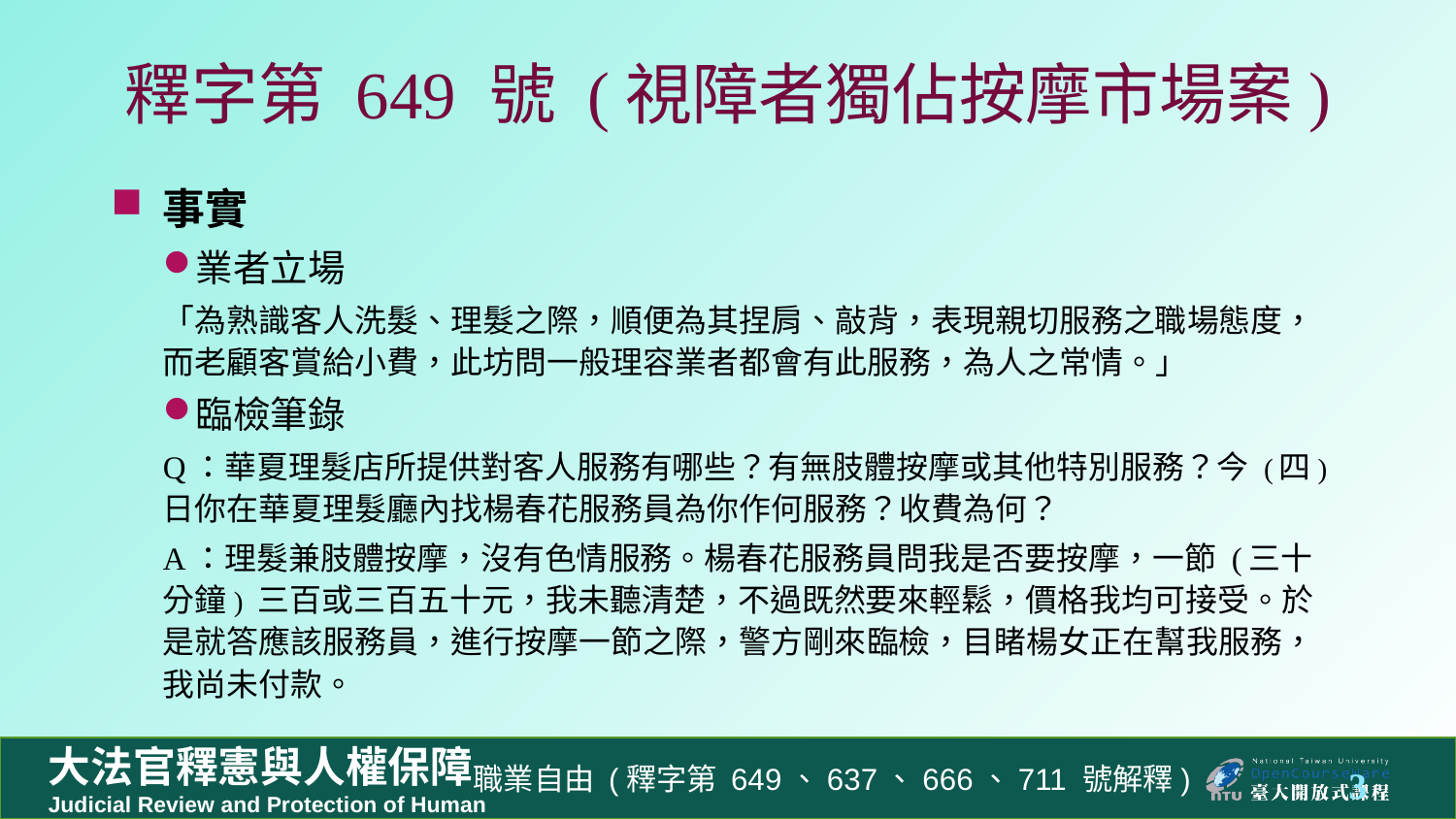

# 釋字第 649 號 (視障者獨佔按摩市場案)
事實
業者立場
「為熟識客人洗髮、理髮之際，順便為其捏肩、敲背，表現親切服務之職場態度，而老顧客賞給小費，此坊問一般理容業者都會有此服務，為人之常情。」
臨檢筆錄
Q：華夏理髮店所提供對客人服務有哪些？有無肢體按摩或其他特別服務？今 (四) 日你在華夏理髮廳內找楊春花服務員為你作何服務？收費為何？
A：理髮兼肢體按摩，沒有色情服務。楊春花服務員問我是否要按摩，一節 (三十分鐘) 三百或三百五十元，我未聽清楚，不過既然要來輕鬆，價格我均可接受。於是就答應該服務員，進行按摩一節之際，警方剛來臨檢，目睹楊女正在幫我服務，我尚未付款。